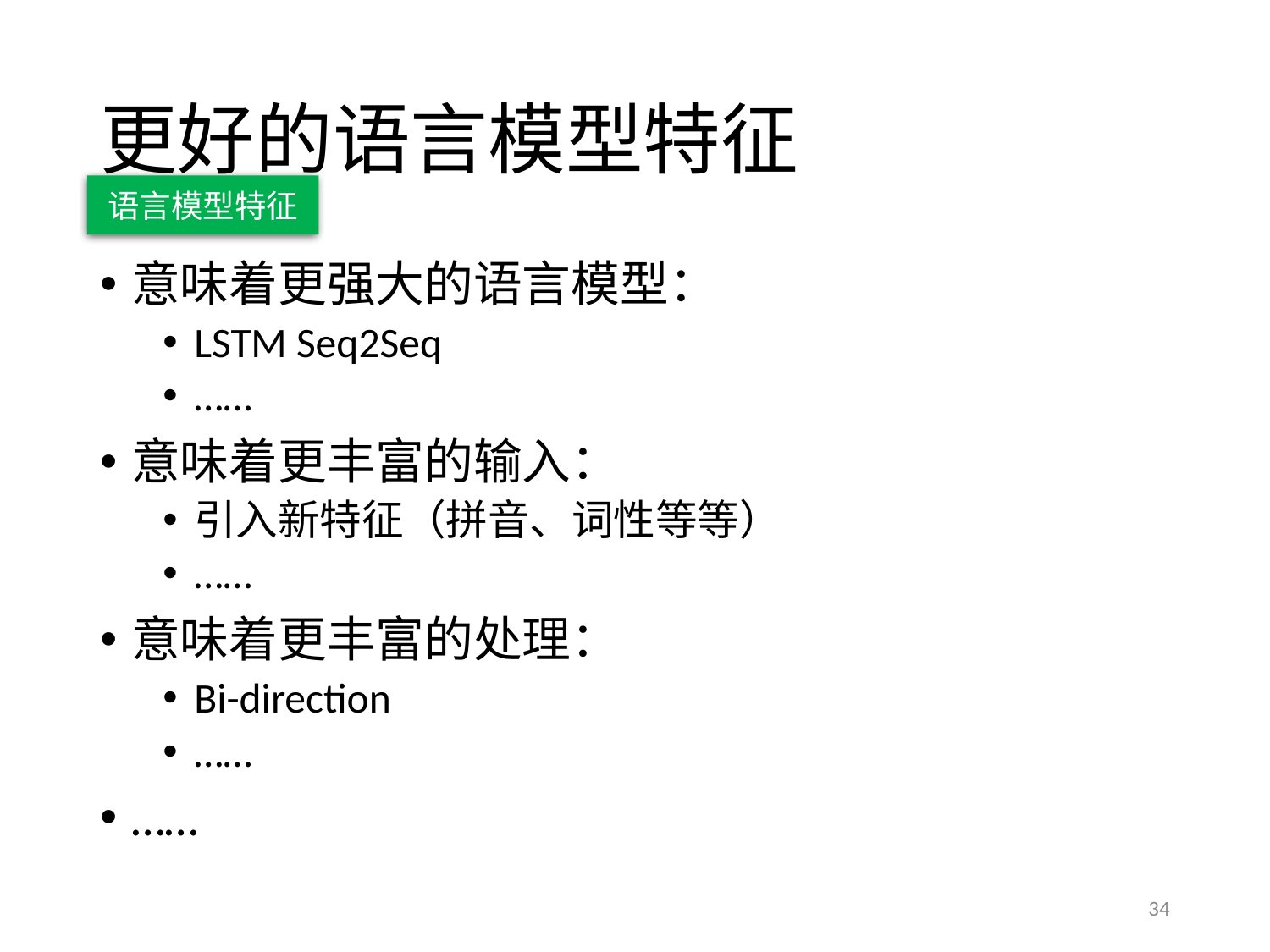

# 更好的语言模型特征
语言模型特征
意味着更强大的语言模型：
LSTM Seq2Seq
……
意味着更丰富的输入：
引入新特征（拼音、词性等等）
……
意味着更丰富的处理：
Bi-direction
……
……
34